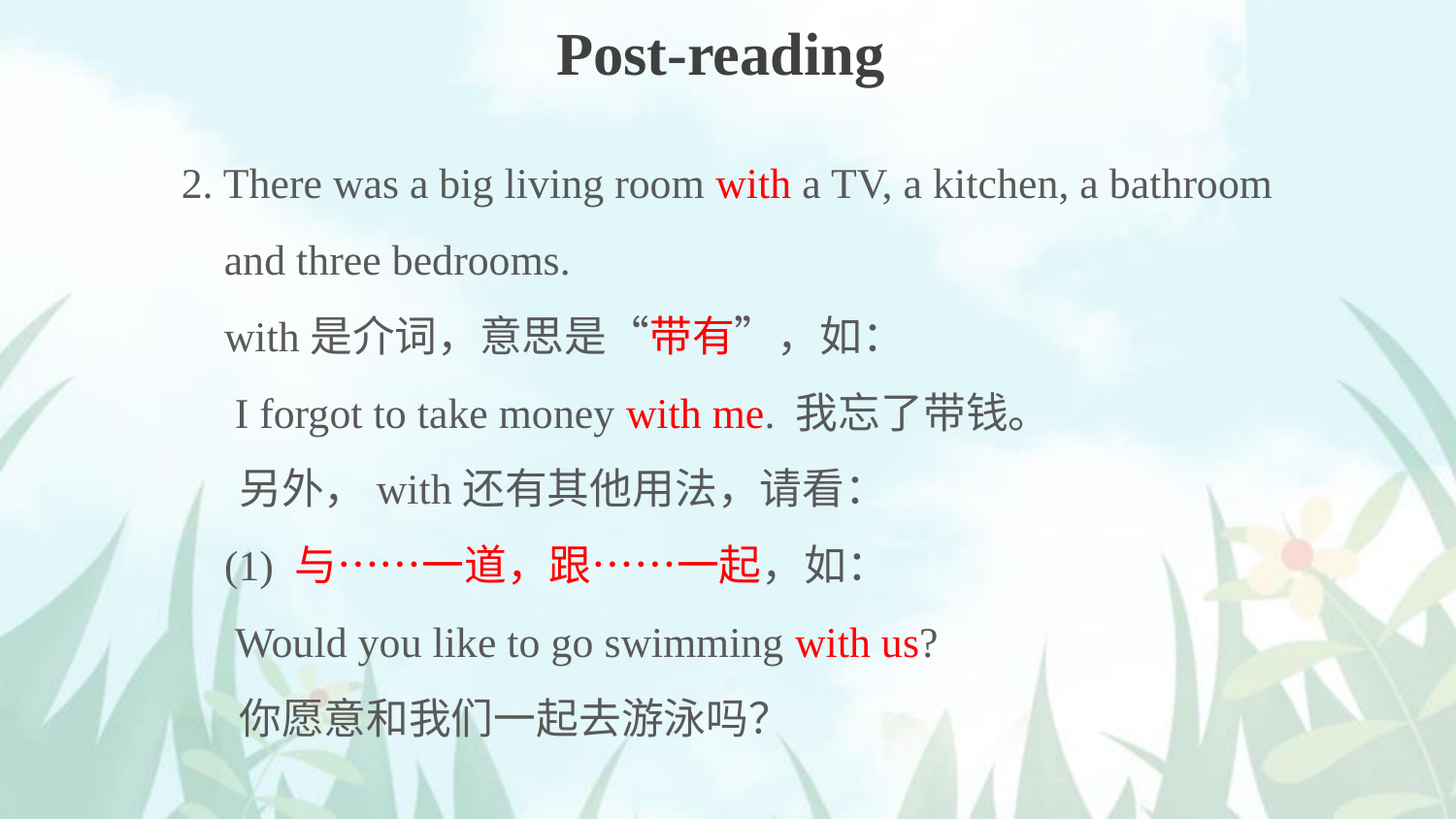

Post-reading
2. There was a big living room with a TV, a kitchen, a bathroom and three bedrooms.
    with是介词，意思是“带有”，如：
     I forgot to take money with me. 我忘了带钱。
     另外，with还有其他用法，请看：
    (1) 与……一道，跟……一起，如：
     Would you like to go swimming with us?
     你愿意和我们一起去游泳吗？